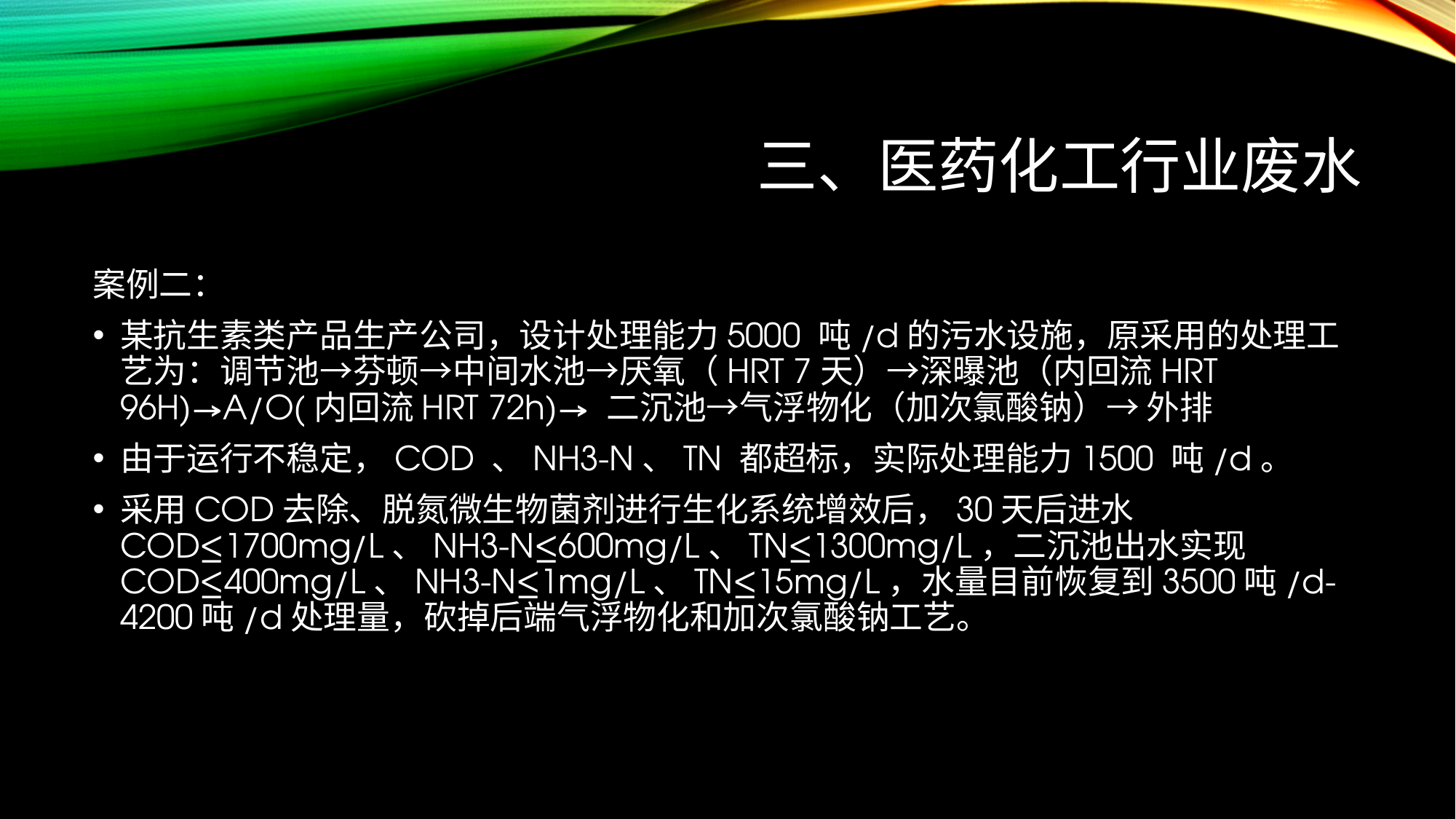

# 三、医药化工行业废水
案例二：
某抗生素类产品生产公司，设计处理能力5000 吨/d的污水设施，原采用的处理工艺为：调节池→芬顿→中间水池→厌氧（HRT 7天）→深曝池（内回流HRT 96H)→A/O(内回流HRT 72h)→ 二沉池→气浮物化（加次氯酸钠）→ 外排
由于运行不稳定，COD 、NH3-N、TN 都超标，实际处理能力1500 吨/d。
采用COD去除、脱氮微生物菌剂进行生化系统增效后，30天后进水COD≤1700mg/L、NH3-N≤600mg/L、TN≤1300mg/L，二沉池出水实现COD≤400mg/L、NH3-N≤1mg/L、TN≤15mg/L，水量目前恢复到3500吨/d-4200吨/d处理量，砍掉后端气浮物化和加次氯酸钠工艺。